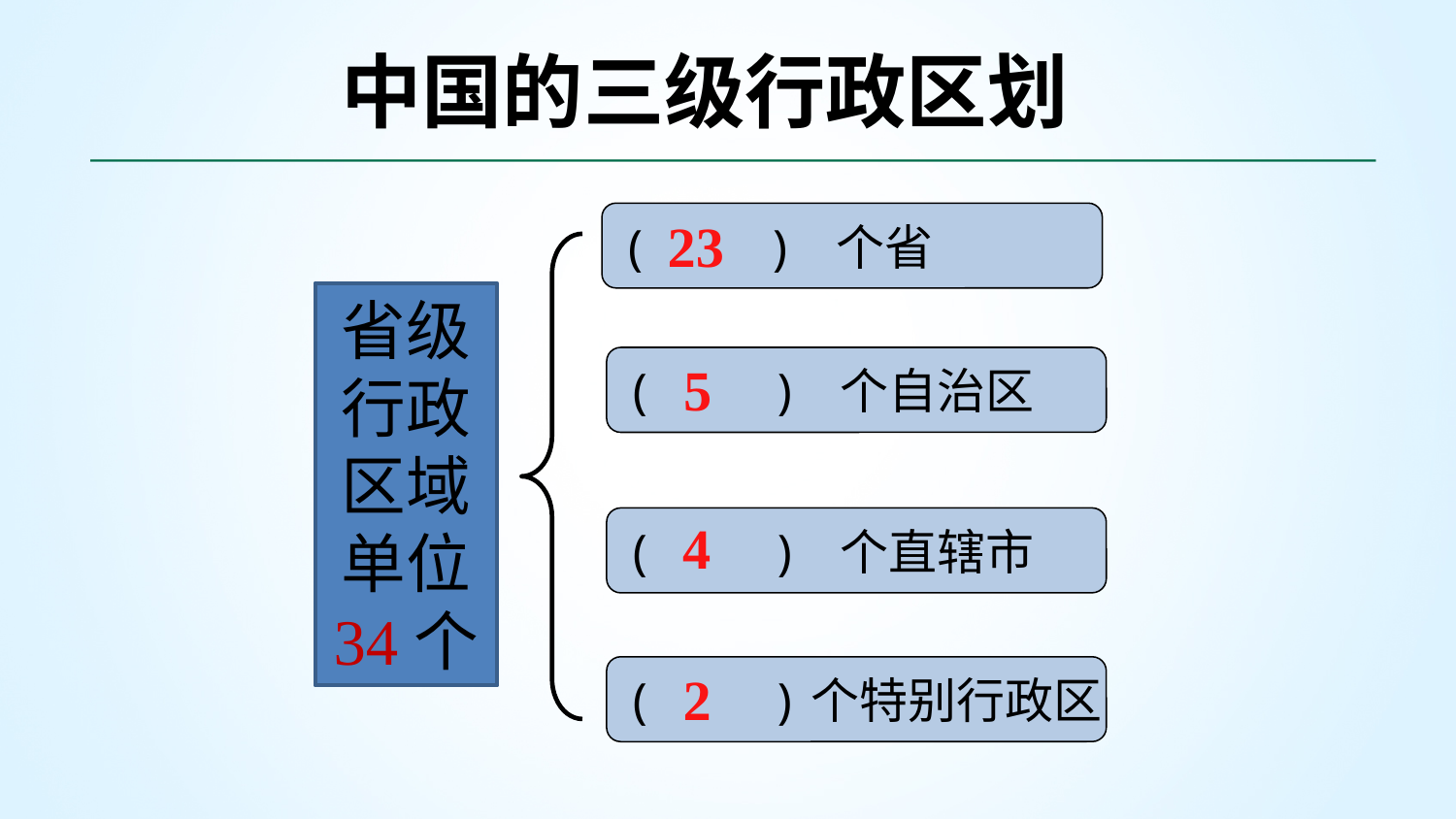

中国的三级行政区划
(    ) 个省
23

省级
行政区域
单位
34个
5
(    ) 个自治区
4
(    ) 个直辖市
(    )个特别行政区
2